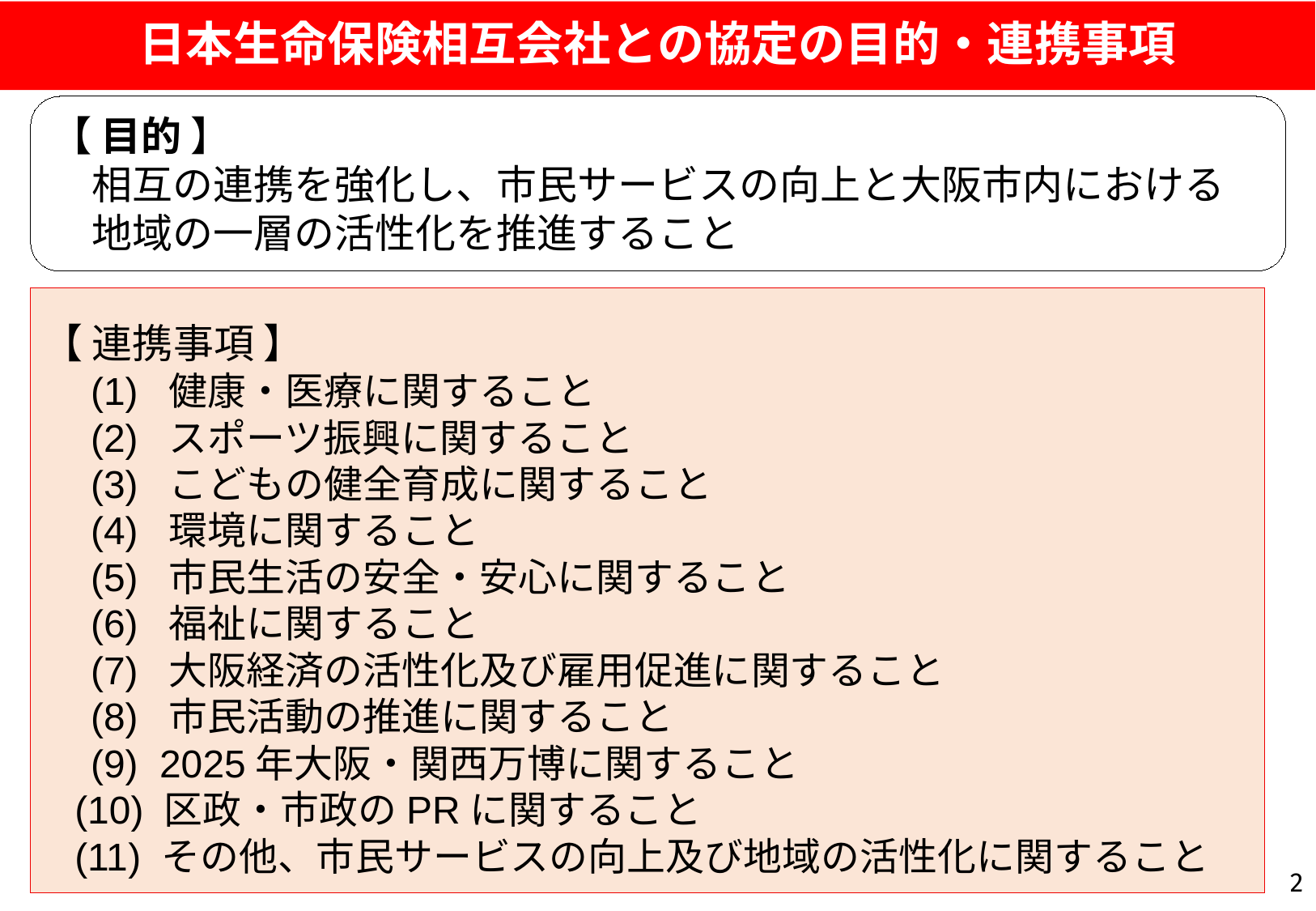

# 日本生命保険相互会社との協定の目的・連携事項
【 目的 】
　相互の連携を強化し、市民サービスの向上と大阪市内における
　地域の一層の活性化を推進すること
【 連携事項 】
　(1)  健康・医療に関すること
　(2)  スポーツ振興に関すること
　(3)  こどもの健全育成に関すること
　(4)  環境に関すること
　(5)  市民生活の安全・安心に関すること
　(6)  福祉に関すること
　(7)  大阪経済の活性化及び雇用促進に関すること
　(8)  市民活動の推進に関すること
　(9)  2025年大阪・関西万博に関すること
   (10) 区政・市政のPRに関すること
   (11) その他、市⺠サービスの向上及び地域の活性化に関すること

2